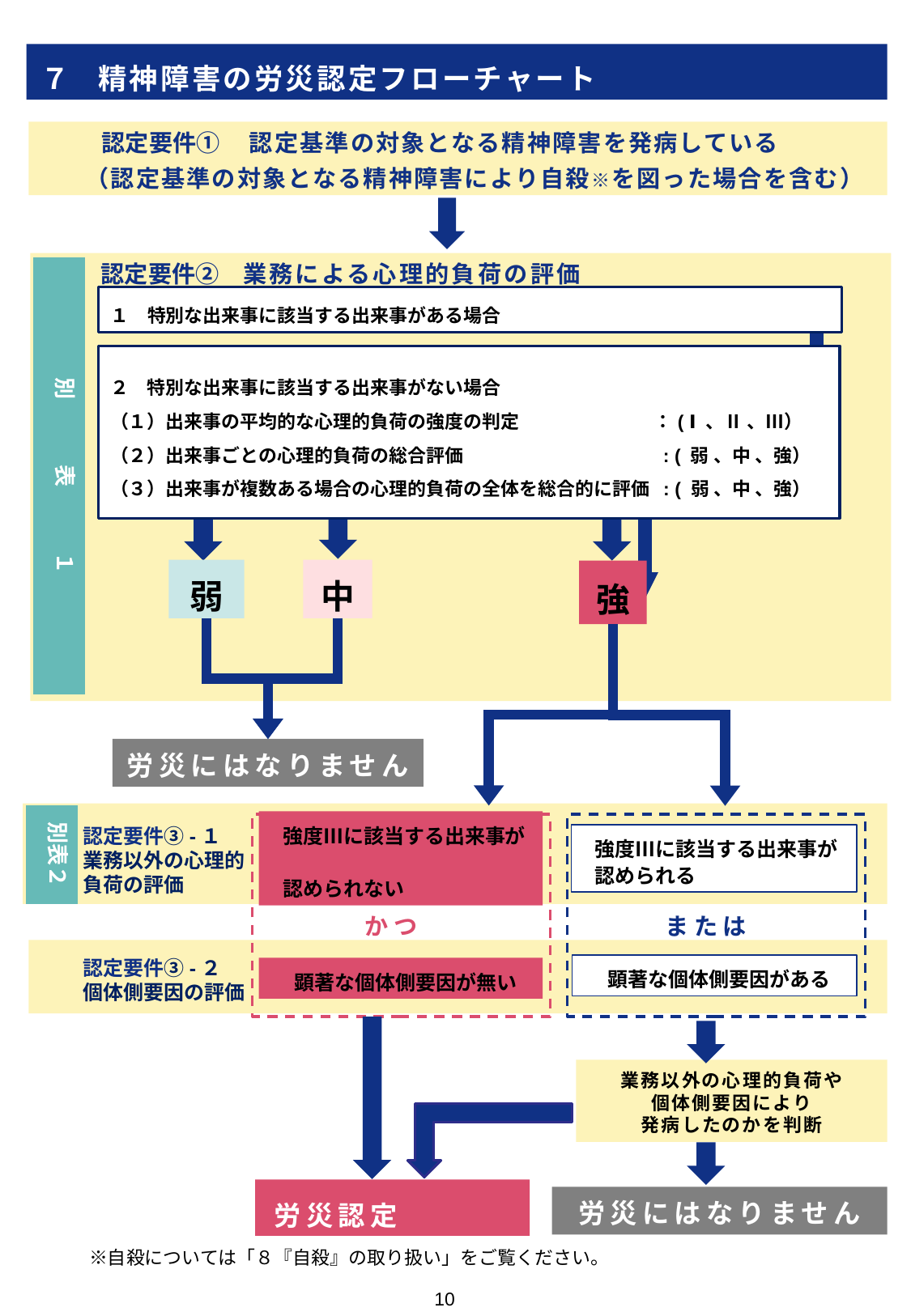

７　精神障害の労災認定フローチャート

認定要件① 　認定基準の対象となる精神障害を発病している

（認定基準の対象となる精神障害により自殺※を図った場合を含む）

認定要件②　業務による心理的負荷の評価

別　　　表　　　１
１　特別な出来事に該当する出来事がある場合
２　特別な出来事に該当する出来事がない場合
（１）出来事の平均的な心理的負荷の強度の判定　　　　　　　 ：( Ⅰ 、Ⅱ 、Ⅲ）
（２）出来事ごとの心理的負荷の総合評価　　　　　　　　　　  : ( 弱 、中 、強）
（３）出来事が複数ある場合の心理的負荷の全体を総合的に評価  : ( 弱 、中 、強）

弱
中
強
労災にはなりません

別表２
認定要件③-１
業務以外の心理的
負荷の評価

 強度Ⅲに該当する出来事が
 認められない
 強度Ⅲに該当する出来事が
 認められる
※
または
かつ

認定要件③-２
個体側要因の評価
 顕著な個体側要因がある
 顕著な個体側要因が無い

業務以外の心理的負荷や
個体側要因により
発病したのかを判断

労災認定
労災にはなりません
　※自殺については「８『自殺』の取り扱い」をご覧ください。
10